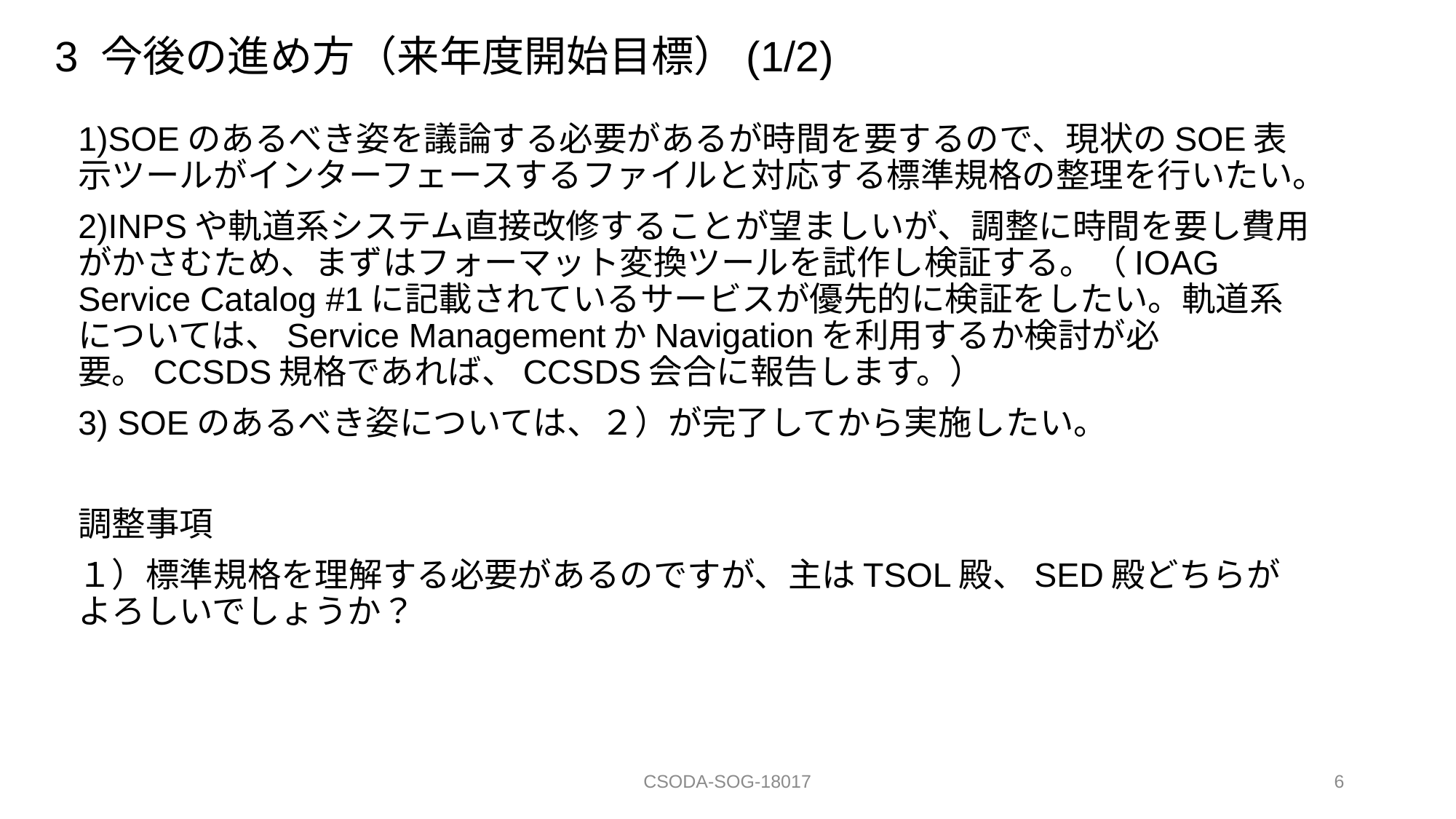

# 3 今後の進め方（来年度開始目標）(1/2)
1)SOEのあるべき姿を議論する必要があるが時間を要するので、現状のSOE表示ツールがインターフェースするファイルと対応する標準規格の整理を行いたい。
2)INPSや軌道系システム直接改修することが望ましいが、調整に時間を要し費用がかさむため、まずはフォーマット変換ツールを試作し検証する。（IOAG Service Catalog #1に記載されているサービスが優先的に検証をしたい。軌道系については、Service ManagementかNavigationを利用するか検討が必要。CCSDS規格であれば、CCSDS会合に報告します。）
3) SOEのあるべき姿については、２）が完了してから実施したい。

調整事項
１）標準規格を理解する必要があるのですが、主はTSOL殿、SED殿どちらがよろしいでしょうか？

CSODA-SOG-18017
6